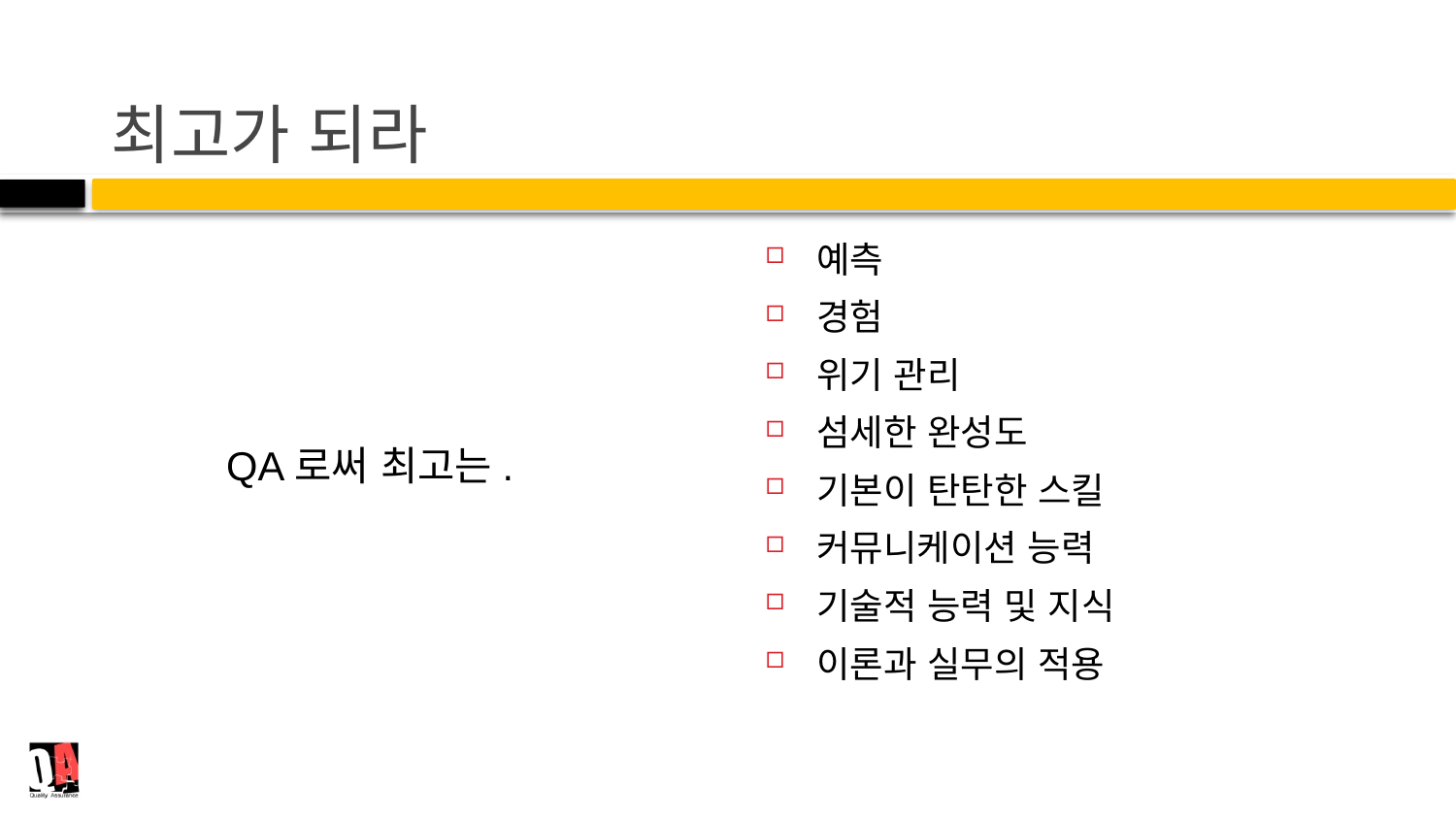

# 최고가 되라
예측
경험
위기 관리
섬세한 완성도
기본이 탄탄한 스킬
커뮤니케이션 능력
기술적 능력 및 지식
이론과 실무의 적용
QA로써 최고는.